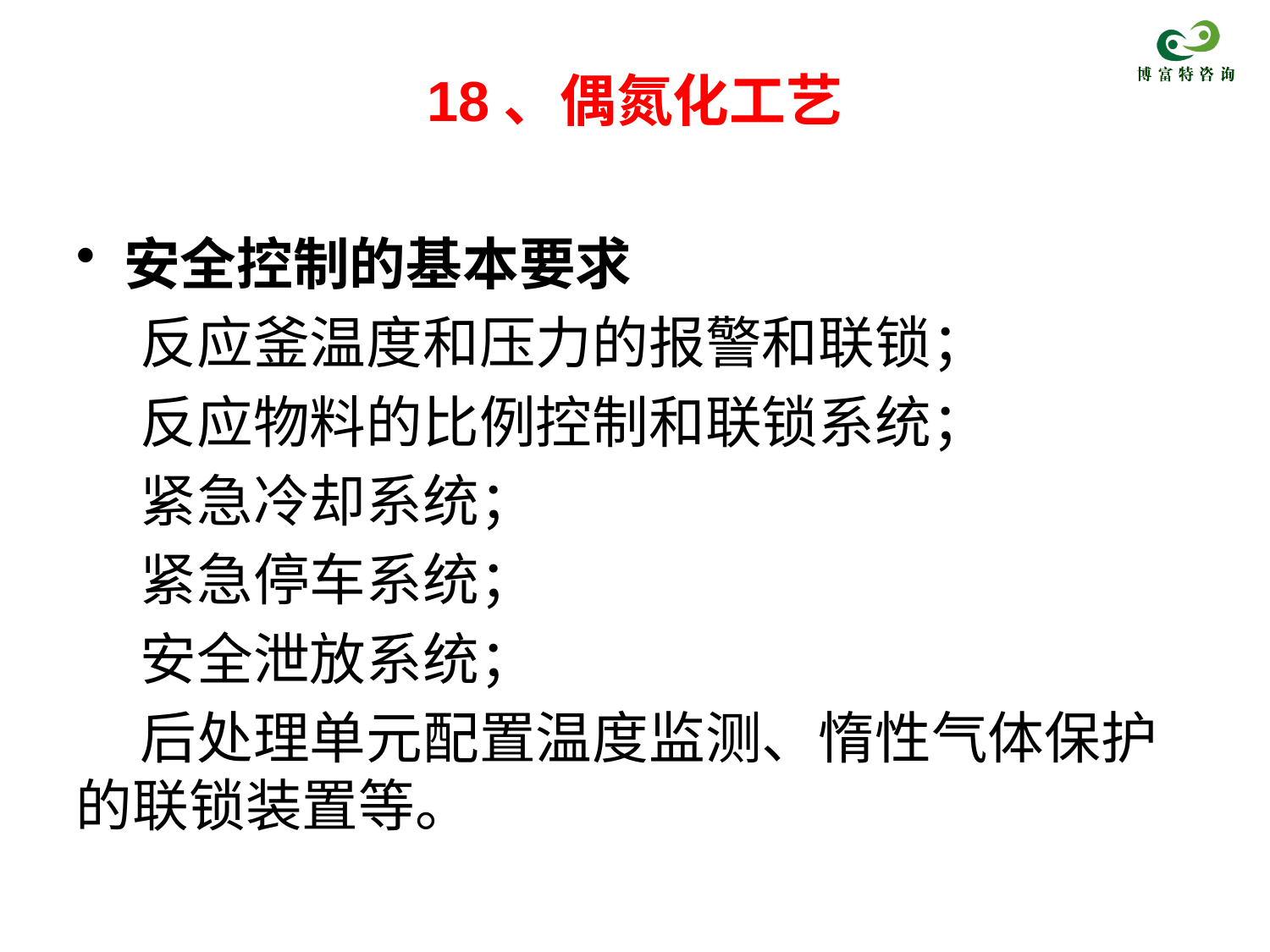

# 18、偶氮化工艺
安全控制的基本要求
    反应釜温度和压力的报警和联锁；
    反应物料的比例控制和联锁系统；
    紧急冷却系统；
    紧急停车系统；
    安全泄放系统；
    后处理单元配置温度监测、惰性气体保护的联锁装置等。